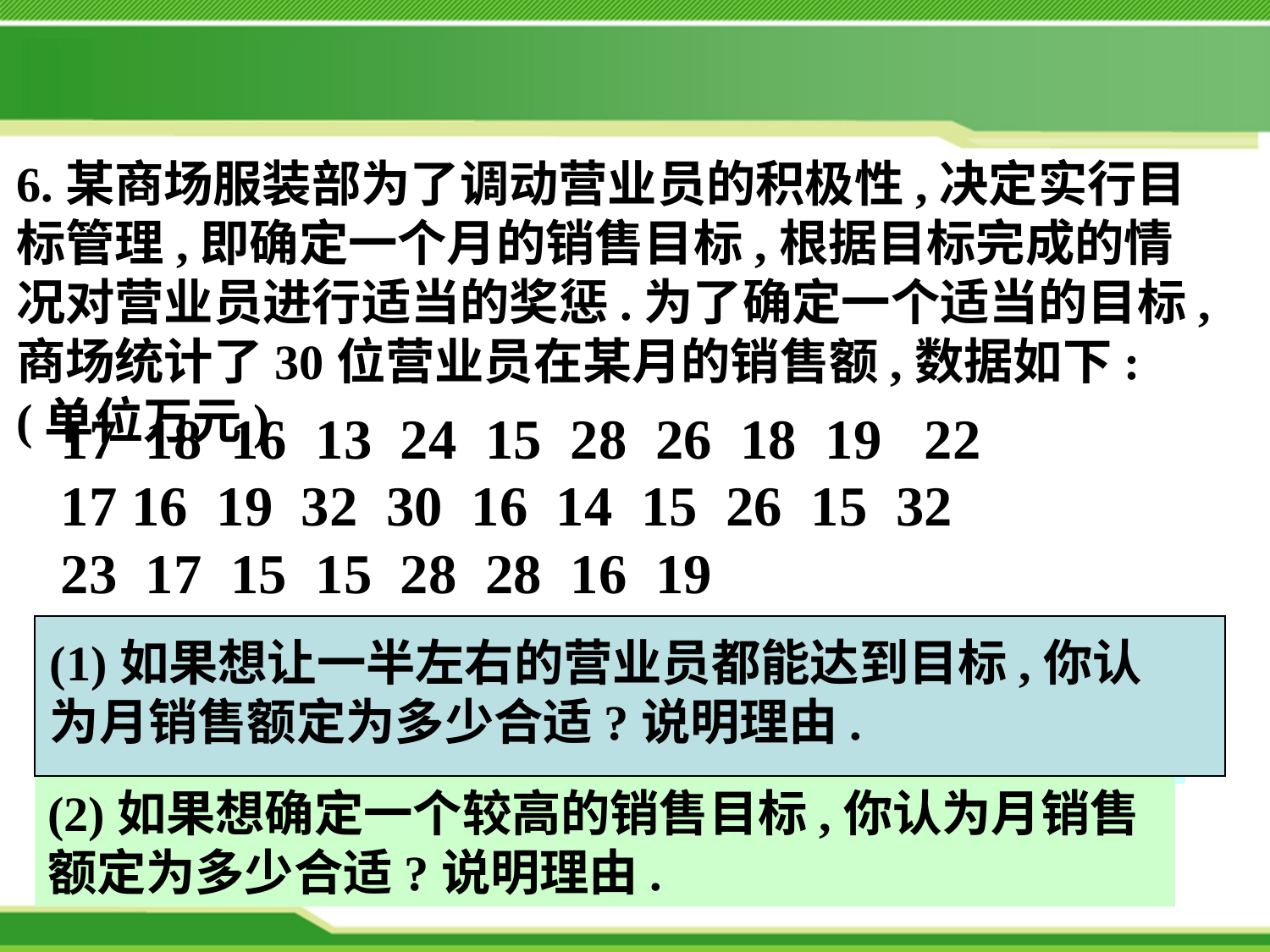

6.某商场服装部为了调动营业员的积极性,决定实行目标管理,即确定一个月的销售目标,根据目标完成的情况对营业员进行适当的奖惩.为了确定一个适当的目标,商场统计了30位营业员在某月的销售额,数据如下:(单位万元)
17  18  16  13  24  15  28  26  18  19   22
17 16  19  32  30  16  14  15  26  15  32
23  17  15  15  28  28  16  19

(1)如果想让一半左右的营业员都能达到目标,你认为月销售额定为多少合适?说明理由.
(1)月销售额在哪个值的人数最多?中间的月销售额是多少?平均的月销售额是多少?
(2)如果想确定一个较高的销售目标,你认为月销售额定为多少合适?说明理由.